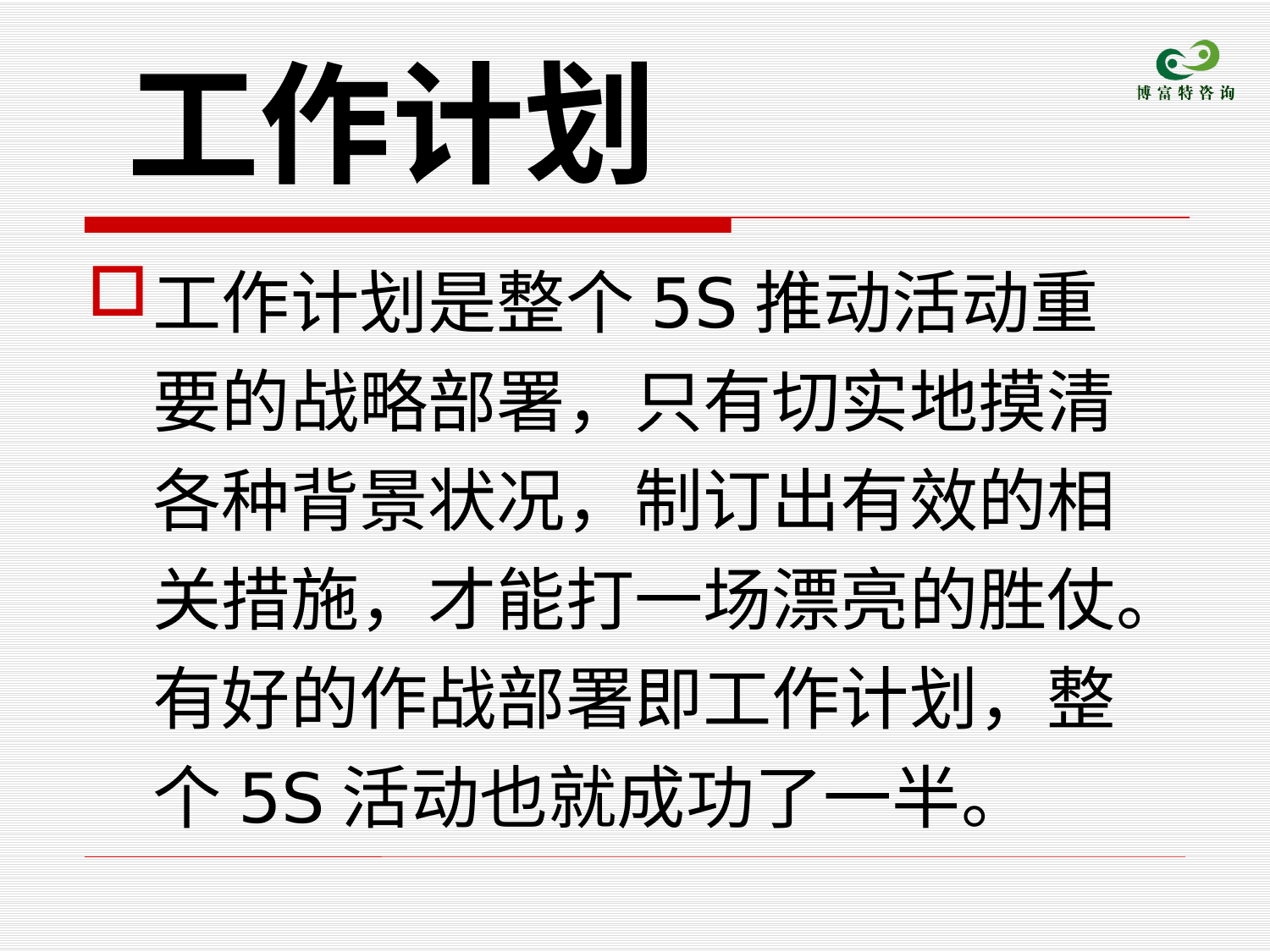

# 工作计划
工作计划是整个5S推动活动重要的战略部署，只有切实地摸清各种背景状况，制订出有效的相关措施，才能打一场漂亮的胜仗。有好的作战部署即工作计划，整个5S活动也就成功了一半。
333